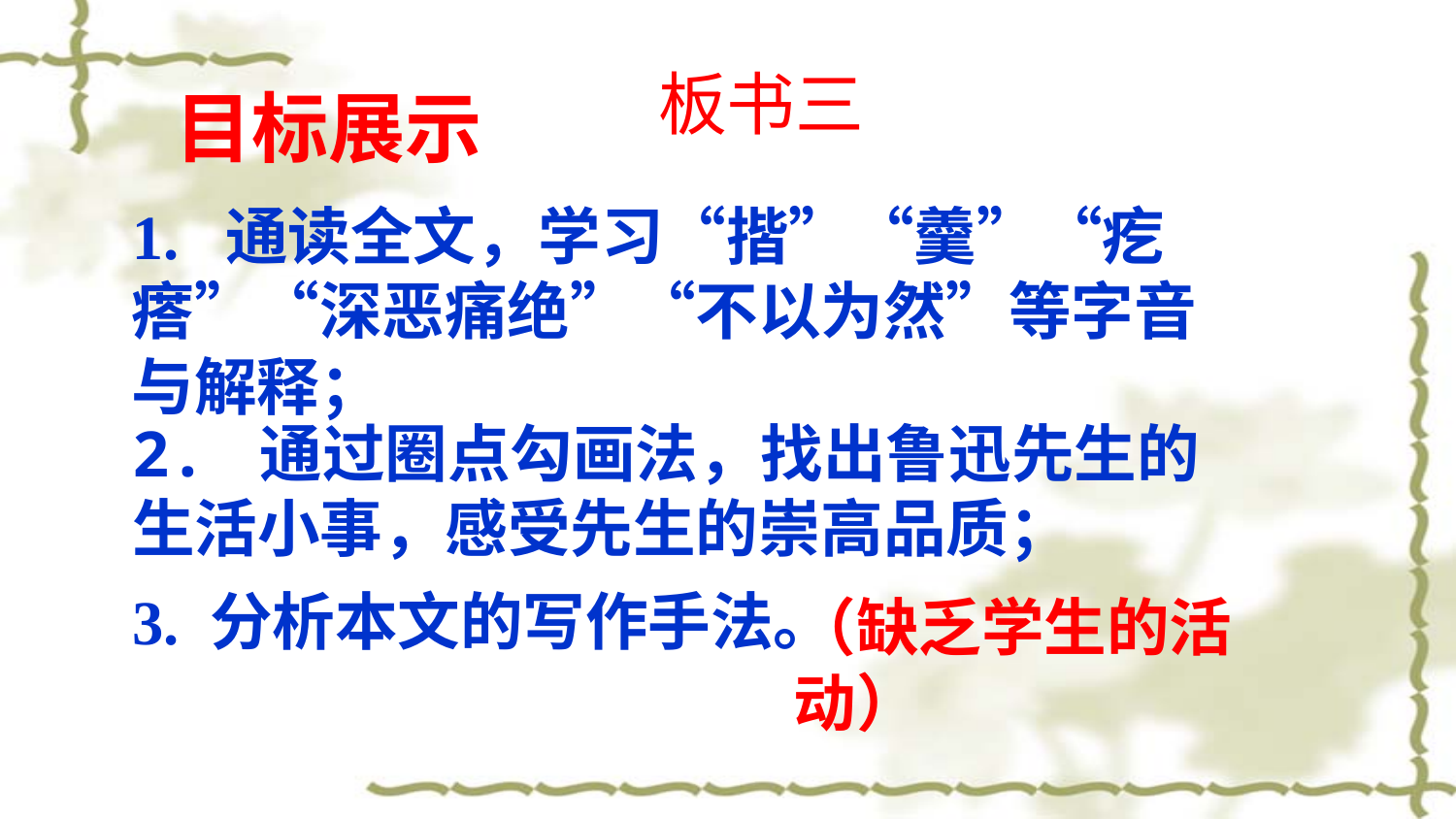

目标展示

板书三
1.  通读全文，学习“揩”“羹”“疙瘩”“深恶痛绝”“不以为然”等字音与解释；
2. 通过圈点勾画法，找出鲁迅先生的生活小事，感受先生的崇高品质；
3. 分析本文的写作手法。
（缺乏学生的活动）